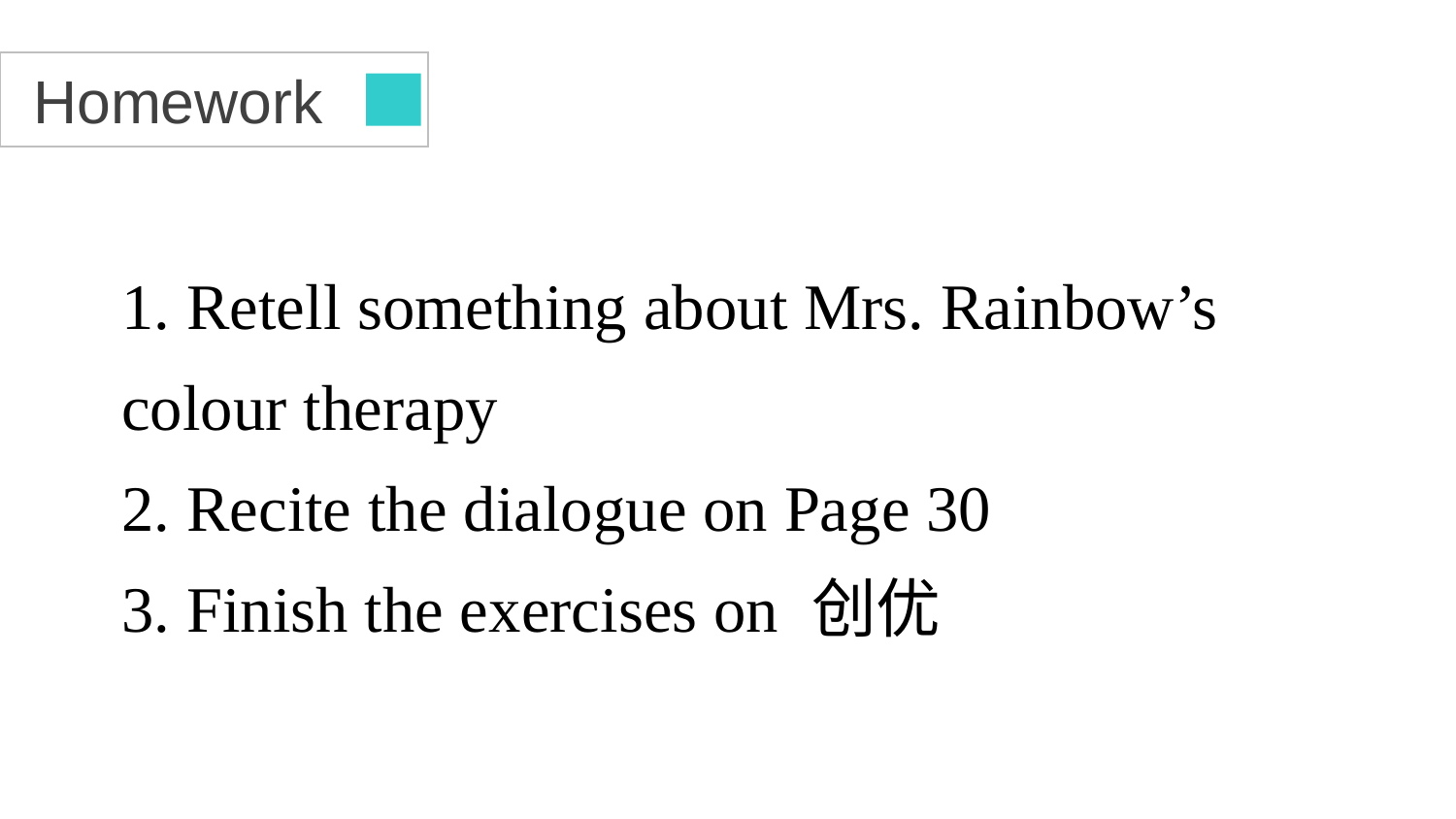

Homework

1. Retell something about Mrs. Rainbow’s colour therapy
2. Recite the dialogue on Page 30
3. Finish the exercises on 创优